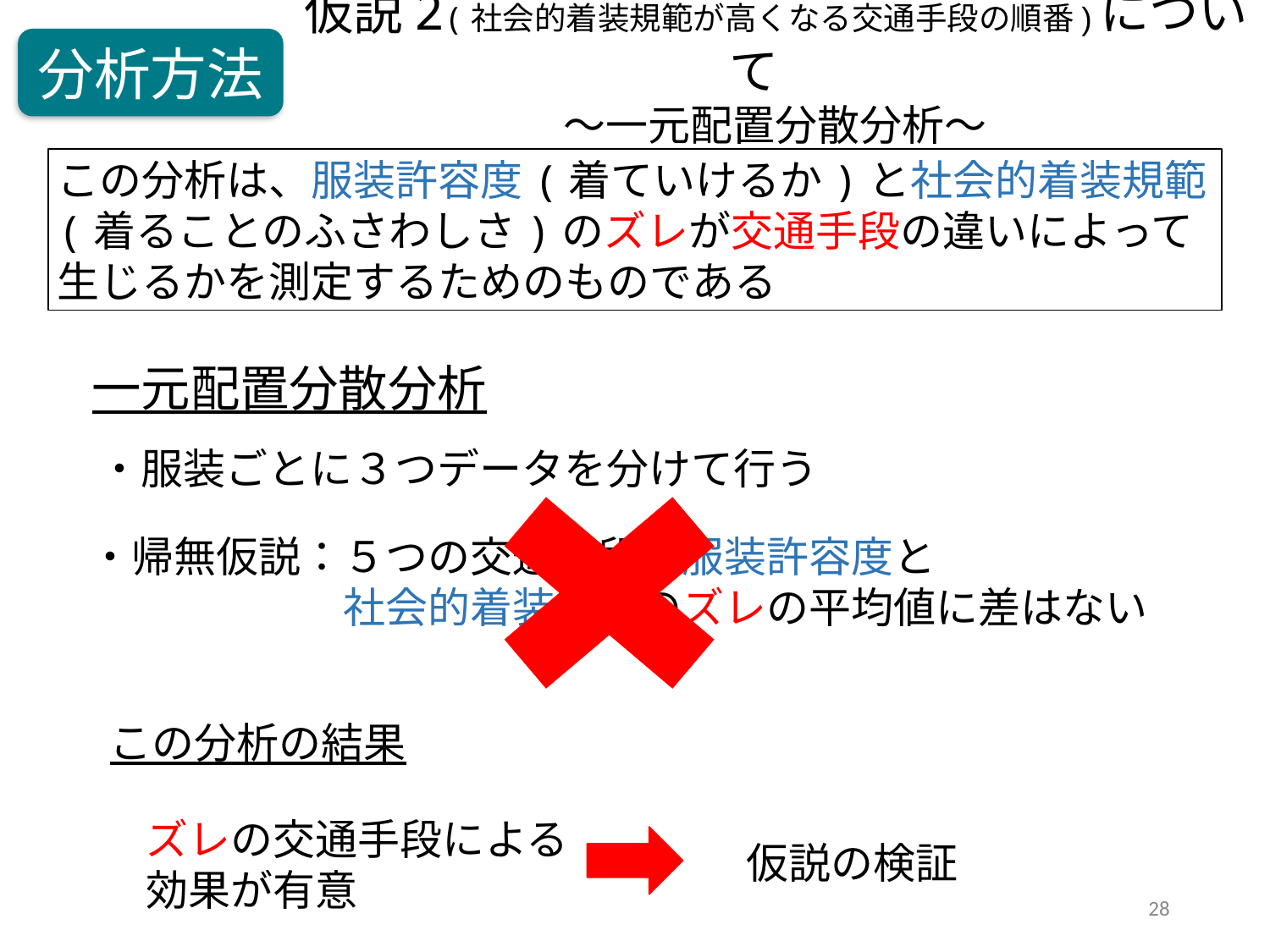

仮説2(社会的着装規範が高くなる交通手段の順番)について
〜一元配置分散分析〜
分析方法
この分析は、服装許容度(着ていけるか)と社会的着装規範(着ることのふさわしさ)のズレが交通手段の違いによって
生じるかを測定するためのものである
一元配置分散分析
・服装ごとに３つデータを分けて行う

・帰無仮説：５つの交通手段の服装許容度と
　　　　　　社会的着装規範のズレの平均値に差はない
この分析の結果
ズレの交通手段による
効果が有意
仮説の検証

28